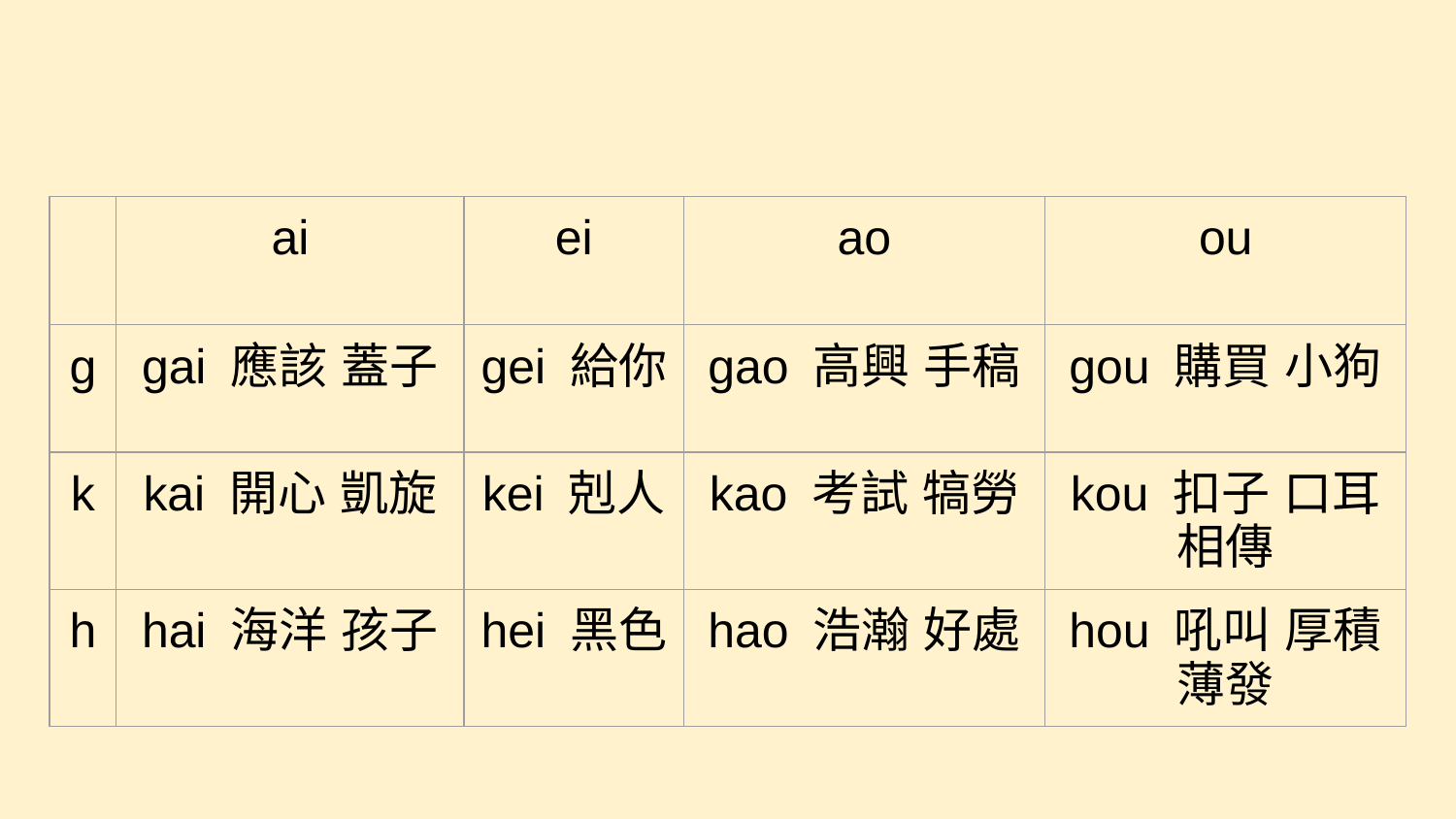

#
|  | ai | ei | ao | ou |
| --- | --- | --- | --- | --- |
| g | gai 應該 蓋子 | gei 給你 | gao 高興 手稿 | gou 購買 小狗 |
| k | kai 開心 凱旋 | kei 剋人 | kao 考試 犒勞 | kou 扣子 口耳相傳 |
| h | hai 海洋 孩子 | hei 黑色 | hao 浩瀚 好處 | hou 吼叫 厚積薄發 |